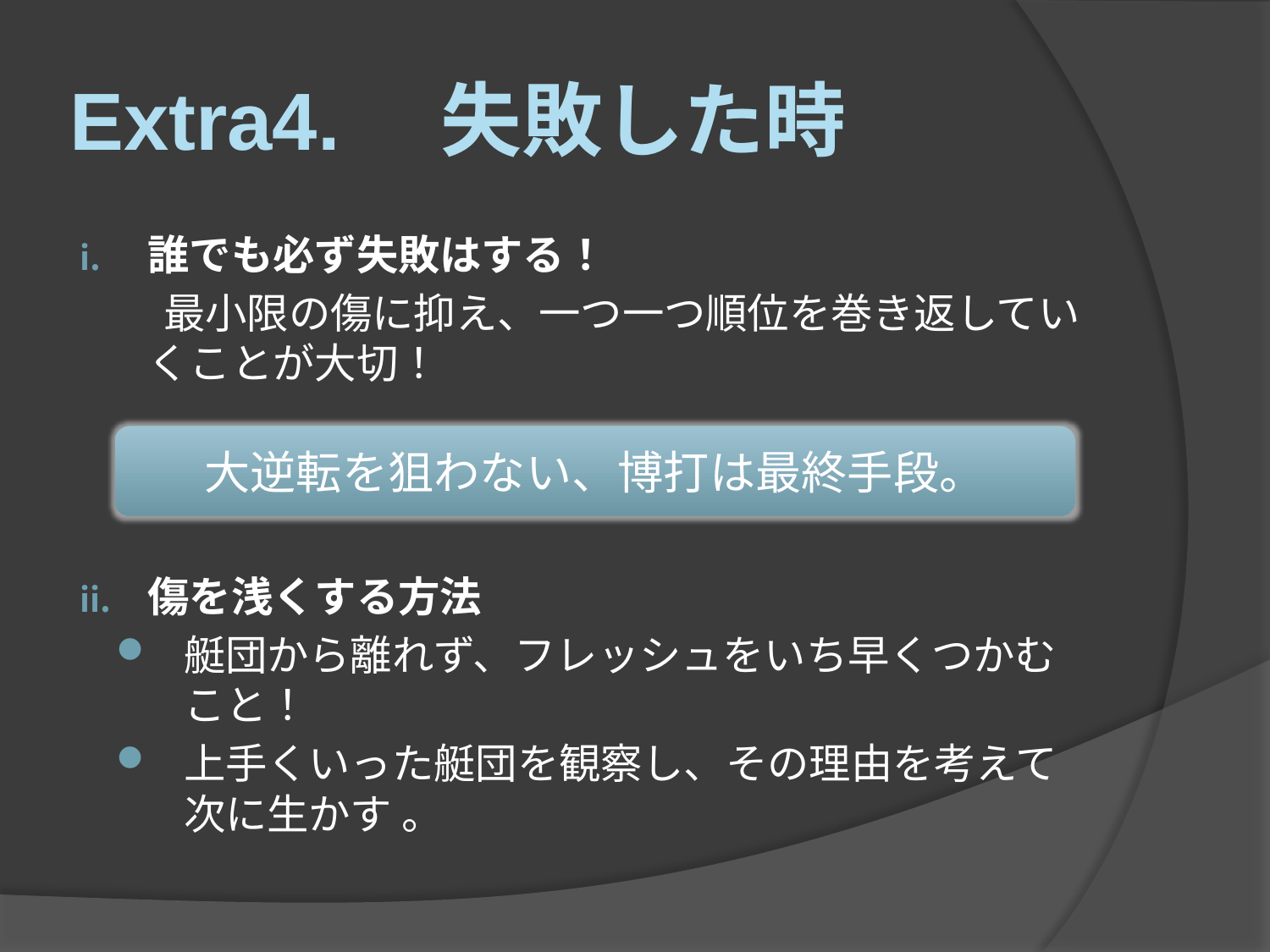

# Extra4.　失敗した時
誰でも必ず失敗はする！
　　最小限の傷に抑え、一つ一つ順位を巻き返していくことが大切！

傷を浅くする方法
艇団から離れず、フレッシュをいち早くつかむこと！
上手くいった艇団を観察し、その理由を考えて次に生かす 。

大逆転を狙わない、博打は最終手段。